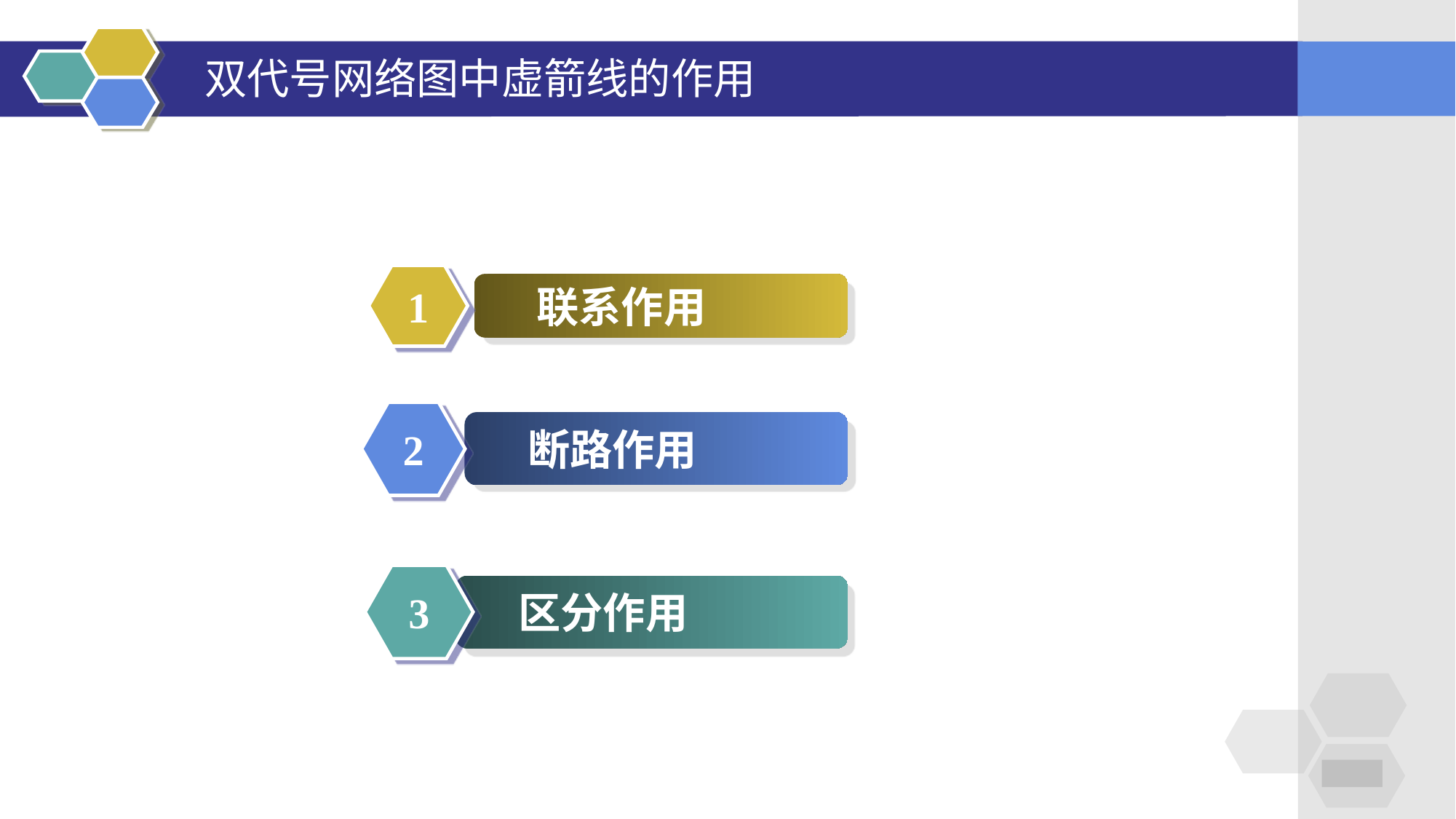

# 双代号网络图中虚箭线的作用
1
    联系作用
2
    断路作用
3
    区分作用
2